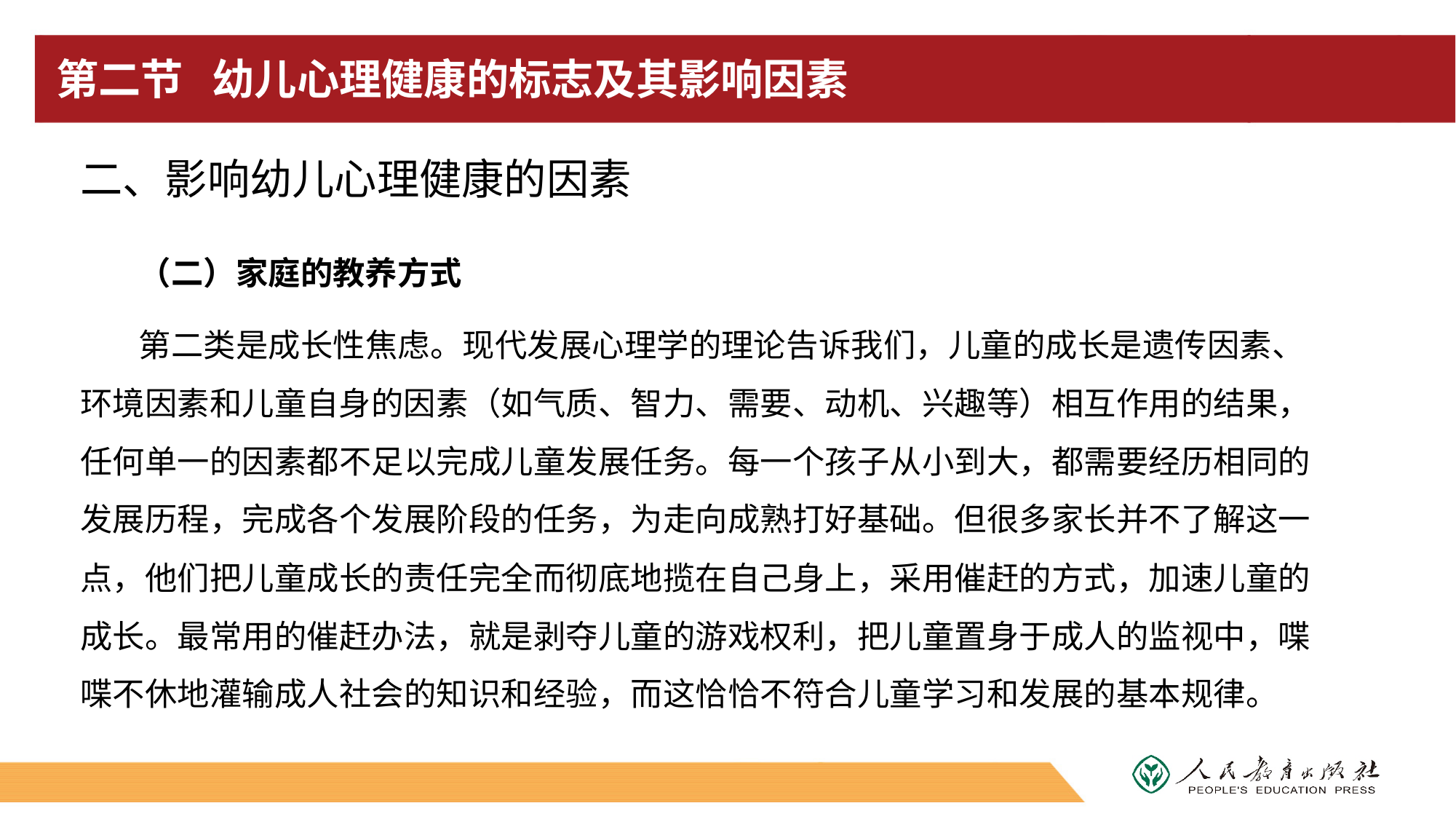

# 第二节   幼儿心理健康的标志及其影响因素
二、影响幼儿心理健康的因素
（二）家庭的教养方式
第二类是成长性焦虑。现代发展心理学的理论告诉我们，儿童的成长是遗传因素、环境因素和儿童自身的因素（如气质、智力、需要、动机、兴趣等）相互作用的结果，任何单一的因素都不足以完成儿童发展任务。每一个孩子从小到大，都需要经历相同的发展历程，完成各个发展阶段的任务，为走向成熟打好基础。但很多家长并不了解这一点，他们把儿童成长的责任完全而彻底地揽在自己身上，采用催赶的方式，加速儿童的成长。最常用的催赶办法，就是剥夺儿童的游戏权利，把儿童置身于成人的监视中，喋喋不休地灌输成人社会的知识和经验，而这恰恰不符合儿童学习和发展的基本规律。